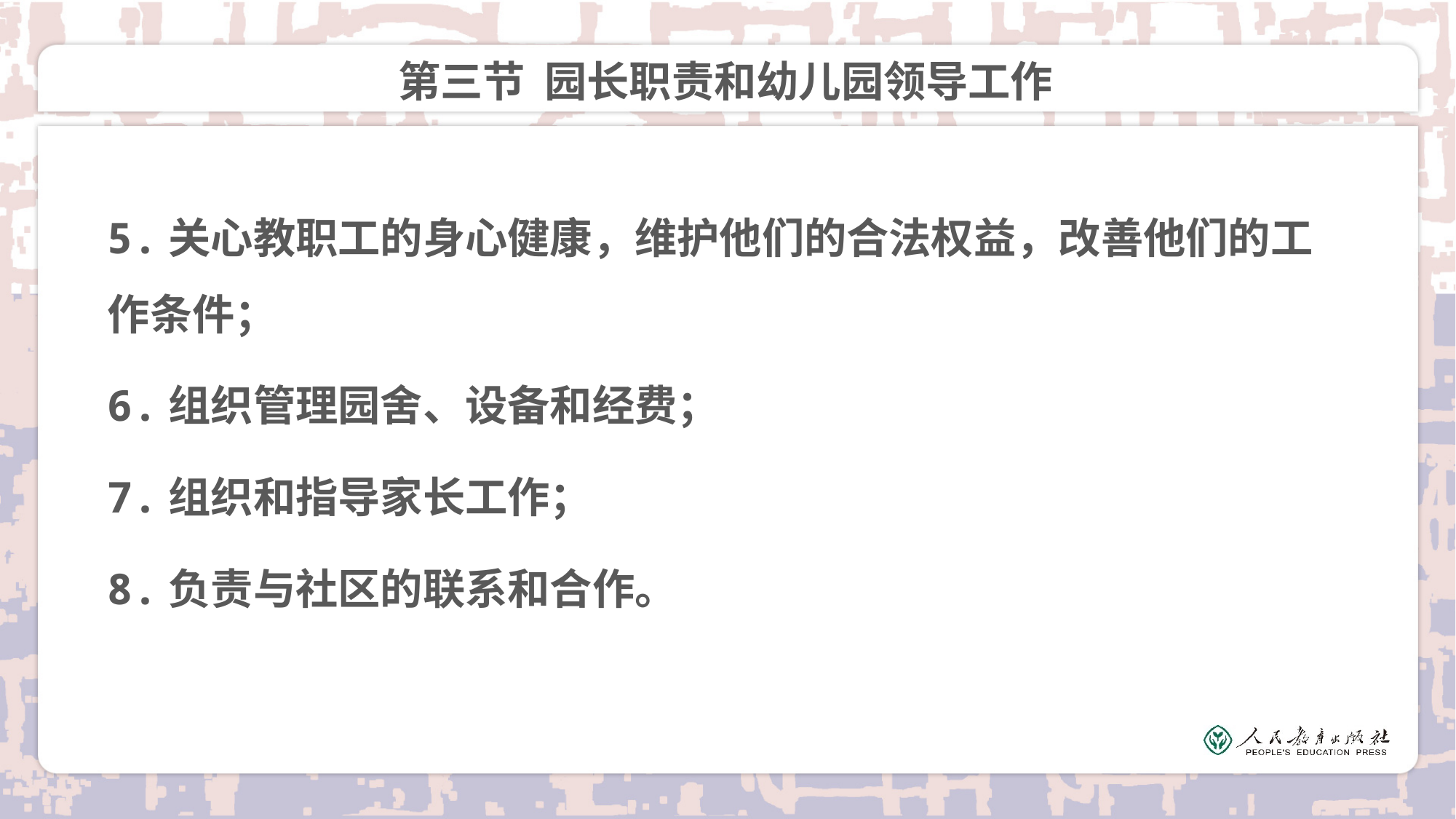

# 第三节  园长职责和幼儿园领导工作
5.关心教职工的身心健康，维护他们的合法权益，改善他们的工作条件；
6.组织管理园舍、设备和经费；
7.组织和指导家长工作；
8.负责与社区的联系和合作。